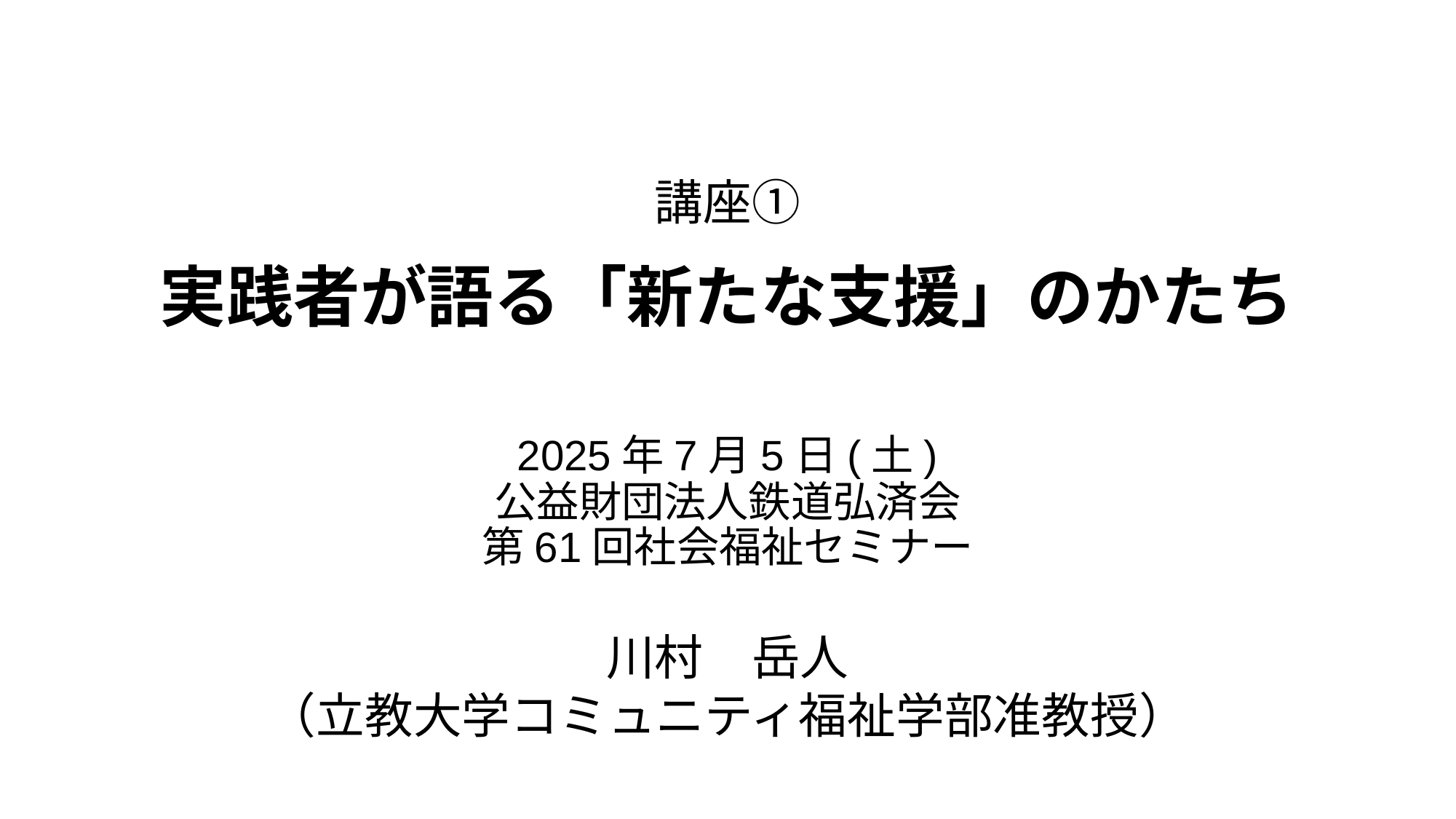

# 講座① 実践者が語る「新たな支援」のかたち
2025年7月5日(土)
公益財団法人鉄道弘済会
第61回社会福祉セミナー
川村　岳人
（立教大学コミュニティ福祉学部准教授）